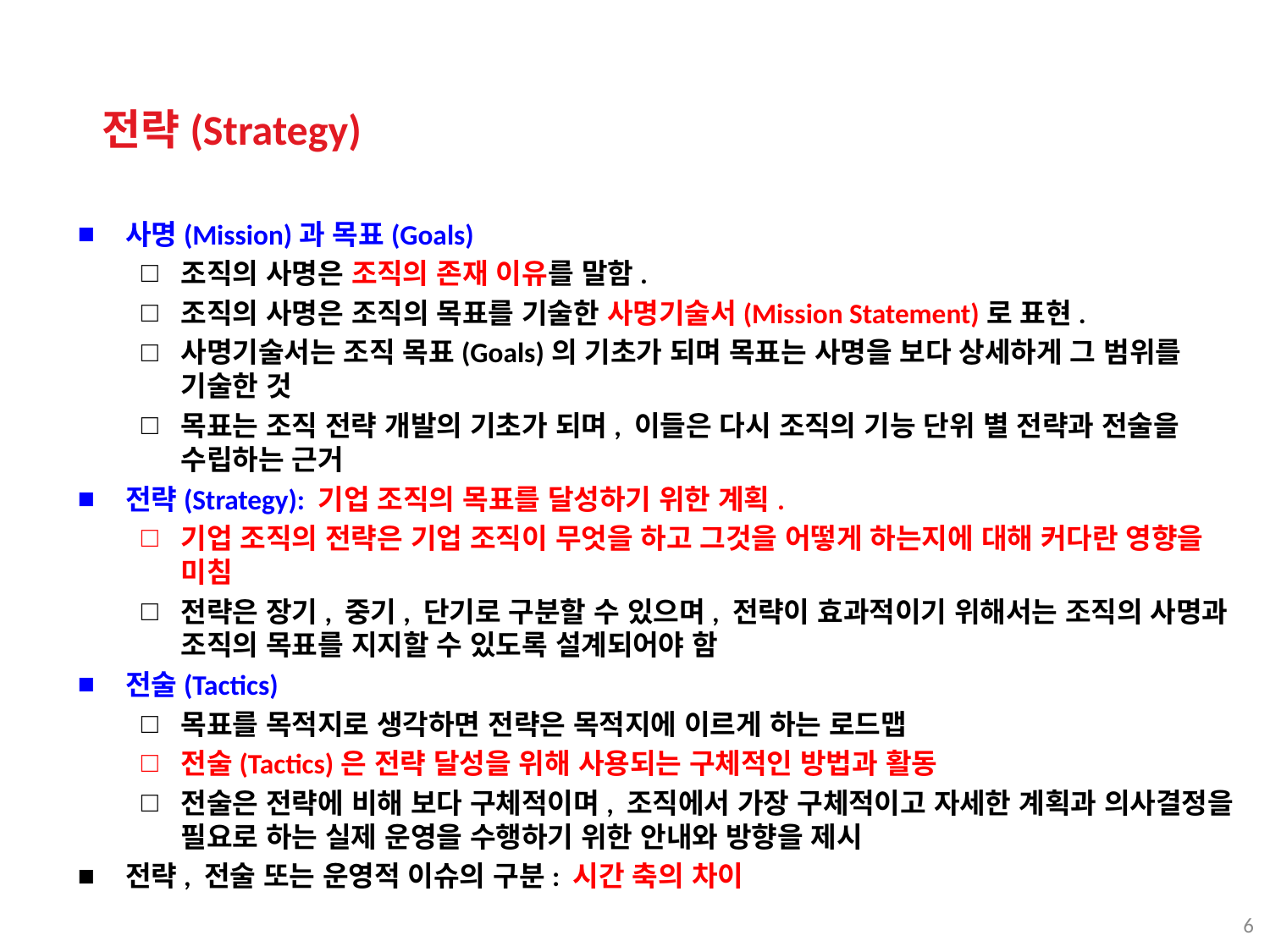

전략(Strategy)
사명(Mission)과 목표(Goals)
조직의 사명은 조직의 존재 이유를 말함.
조직의 사명은 조직의 목표를 기술한 사명기술서(Mission Statement)로 표현.
사명기술서는 조직 목표(Goals)의 기초가 되며 목표는 사명을 보다 상세하게 그 범위를 기술한 것
목표는 조직 전략 개발의 기초가 되며, 이들은 다시 조직의 기능 단위 별 전략과 전술을 수립하는 근거
전략(Strategy): 기업 조직의 목표를 달성하기 위한 계획.
기업 조직의 전략은 기업 조직이 무엇을 하고 그것을 어떻게 하는지에 대해 커다란 영향을 미침
전략은 장기, 중기, 단기로 구분할 수 있으며, 전략이 효과적이기 위해서는 조직의 사명과 조직의 목표를 지지할 수 있도록 설계되어야 함
전술(Tactics)
목표를 목적지로 생각하면 전략은 목적지에 이르게 하는 로드맵
전술(Tactics)은 전략 달성을 위해 사용되는 구체적인 방법과 활동
전술은 전략에 비해 보다 구체적이며, 조직에서 가장 구체적이고 자세한 계획과 의사결정을 필요로 하는 실제 운영을 수행하기 위한 안내와 방향을 제시
전략, 전술 또는 운영적 이슈의 구분: 시간 축의 차이

6